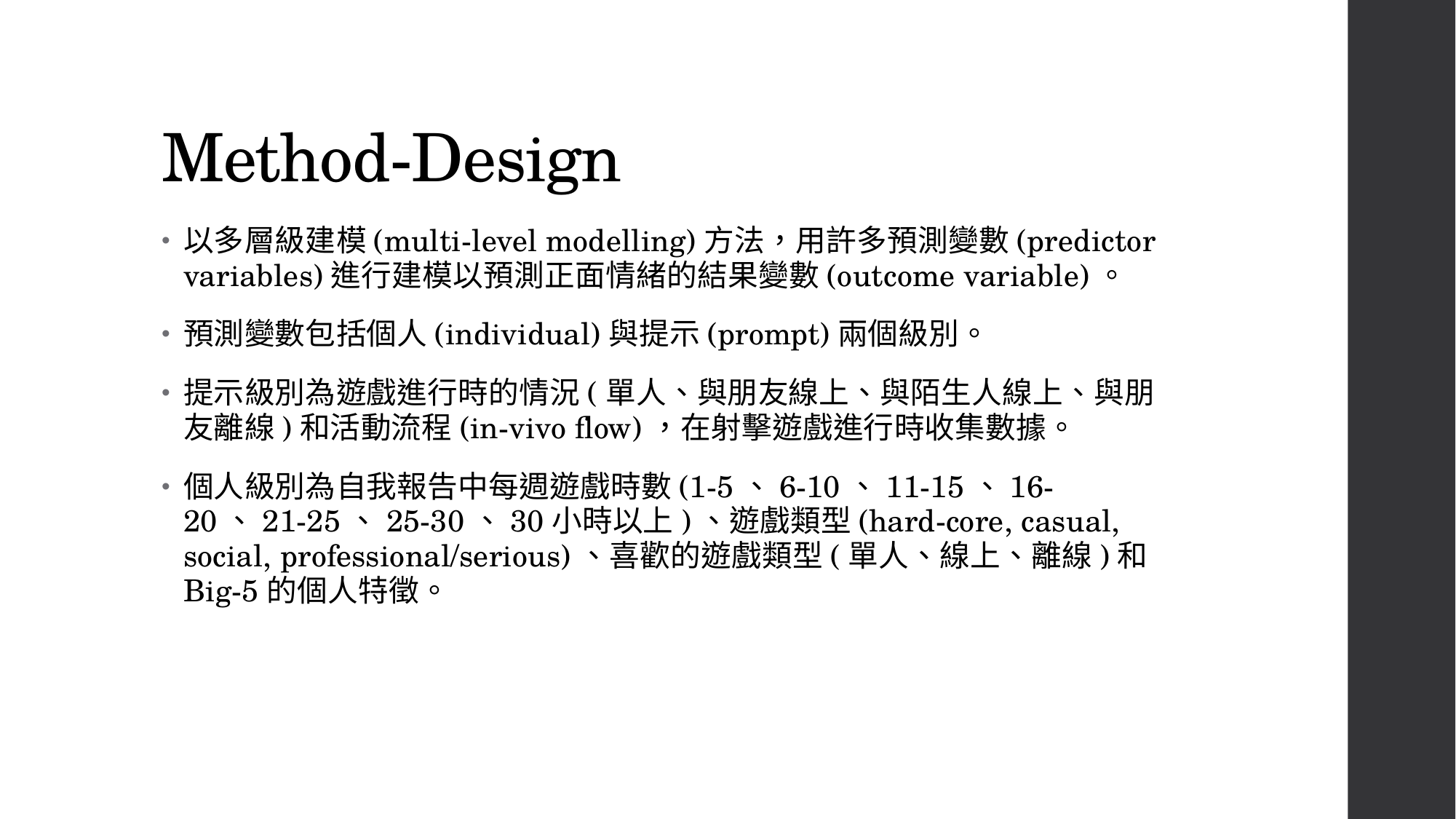

# Method-Design
以多層級建模(multi-level modelling)方法，用許多預測變數(predictor variables)進行建模以預測正面情緒的結果變數(outcome variable)。
預測變數包括個人(individual)與提示(prompt)兩個級別。
提示級別為遊戲進行時的情況(單人、與朋友線上、與陌生人線上、與朋友離線)和活動流程(in-vivo flow)，在射擊遊戲進行時收集數據。
個人級別為自我報告中每週遊戲時數(1-5、6-10、11-15、16-20、21-25、25-30、30小時以上)、遊戲類型(hard-core, casual, social, professional/serious)、喜歡的遊戲類型(單人、線上、離線)和Big-5的個人特徵。